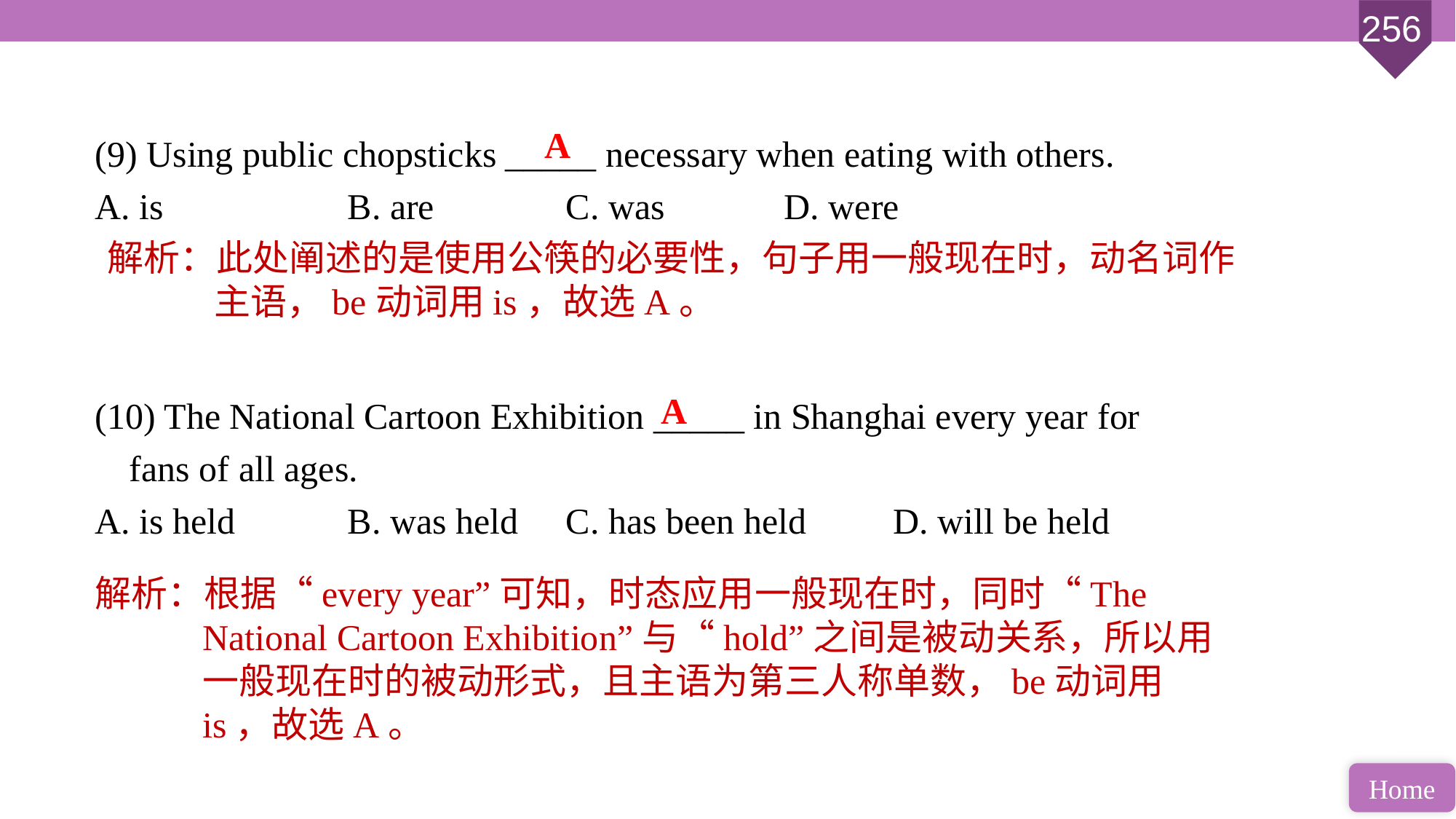

(9) Using public chopsticks _____ necessary when eating with others.
A. is 		B. are 		C. was 		D. were

(10) The National Cartoon Exhibition _____ in Shanghai every year for fans of all ages.
A. is held 	B. was held 	C. has been held 	D. will be held
A
解析：此处阐述的是使用公筷的必要性，句子用一般现在时，动名词作主语，be动词用is，故选A。
A
解析：根据“every year”可知，时态应用一般现在时，同时“The National Cartoon Exhibition”与“hold”之间是被动关系，所以用一般现在时的被动形式，且主语为第三人称单数，be动词用is，故选A。